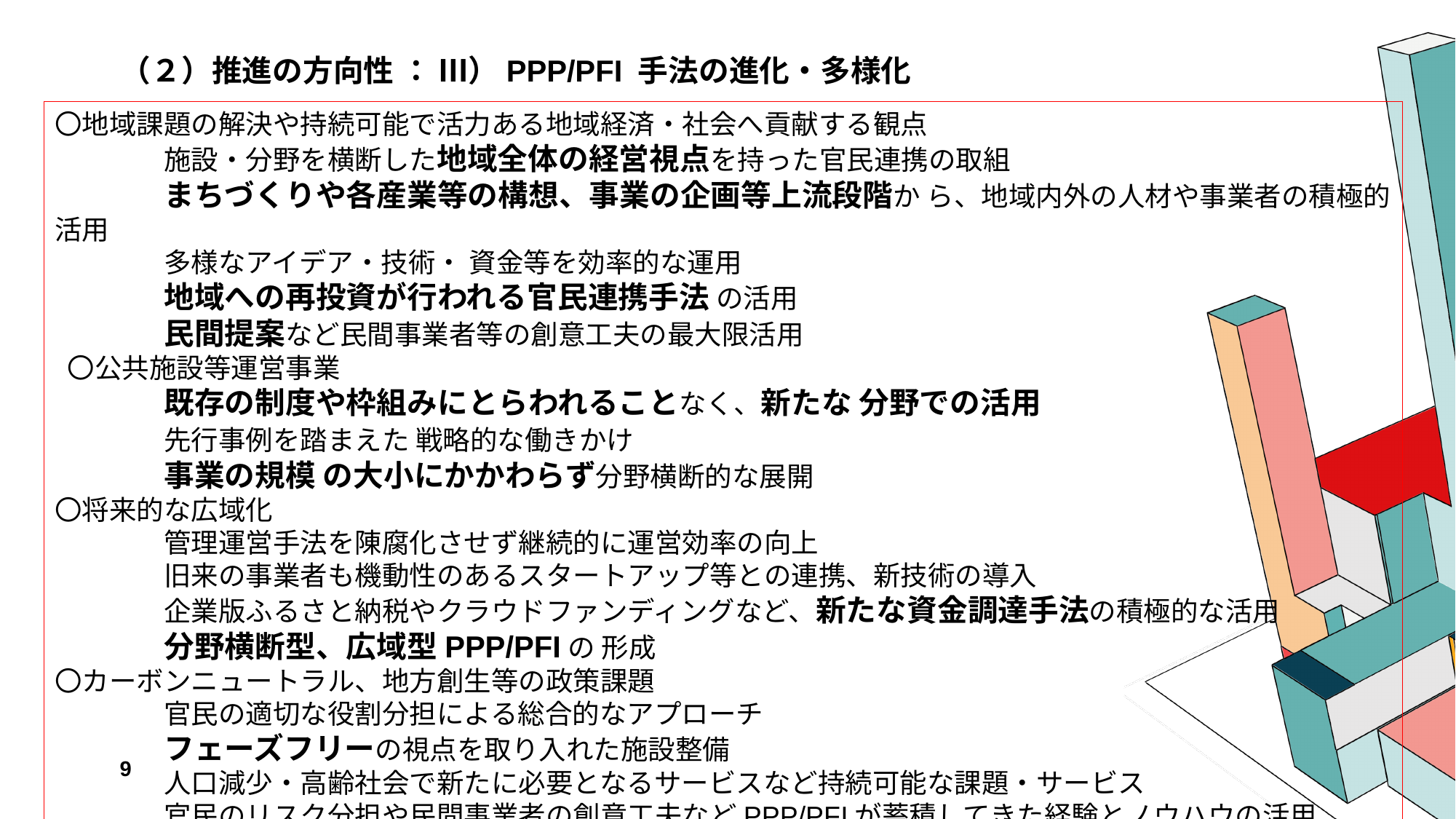

# （２）推進の方向性 ： ⅲ）PPP/PFI 手法の進化・多様化
〇地域課題の解決や持続可能で活力ある地域経済・社会へ貢献する観点
	施設・分野を横断した地域全体の経営視点を持った官民連携の取組
	まちづくりや各産業等の構想、事業の企画等上流段階か ら、地域内外の人材や事業者の積極的活用
	多様なアイデア・技術・ 資金等を効率的な運用
	地域への再投資が行われる官民連携手法 の活用
	民間提案など民間事業者等の創意工夫の最大限活用
 〇公共施設等運営事業
	既存の制度や枠組みにとらわれることなく、新たな 分野での活用
	先行事例を踏まえた 戦略的な働きかけ
	事業の規模 の大小にかかわらず分野横断的な展開
〇将来的な広域化
　	管理運営手法を陳腐化させず継続的に運営効率の向上
　	旧来の事業者も機動性のあるスタートアップ等との連携、新技術の導入
　	企業版ふるさと納税やクラウドファンディングなど、新たな資金調達手法の積極的な活用
　	分野横断型、広域型PPP/PFIの 形成
〇カーボンニュートラル、地方創生等の政策課題
	官民の適切な役割分担による総合的なアプローチ
	フェーズフリーの視点を取り入れた施設整備
	人口減少・高齢社会で新たに必要となるサービスなど持続可能な課題・サービス
	官民のリスク分担や民間事業者の創意工夫などPPP/PFIが蓄積してきた経験とノウハウの活用
9